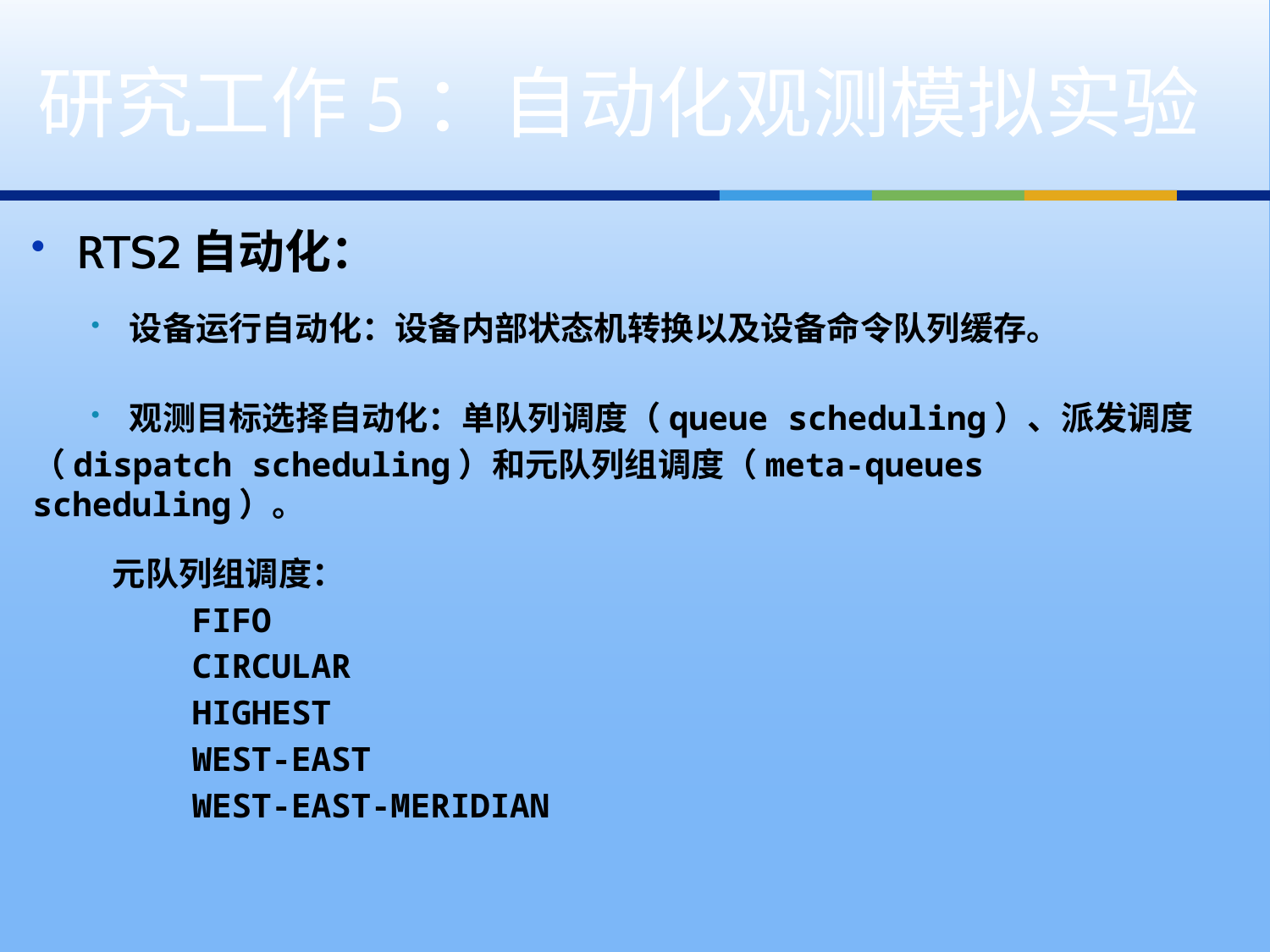

# 研究工作5：自动化观测模拟实验
RTS2自动化：

设备运行自动化：设备内部状态机转换以及设备命令队列缓存。

观测目标选择自动化：单队列调度（queue scheduling）、派发调度
（dispatch scheduling）和元队列组调度（meta-queues scheduling）。

元队列组调度：
    FIFO
    CIRCULAR
    HIGHEST
    WEST-EAST
    WEST-EAST-MERIDIAN